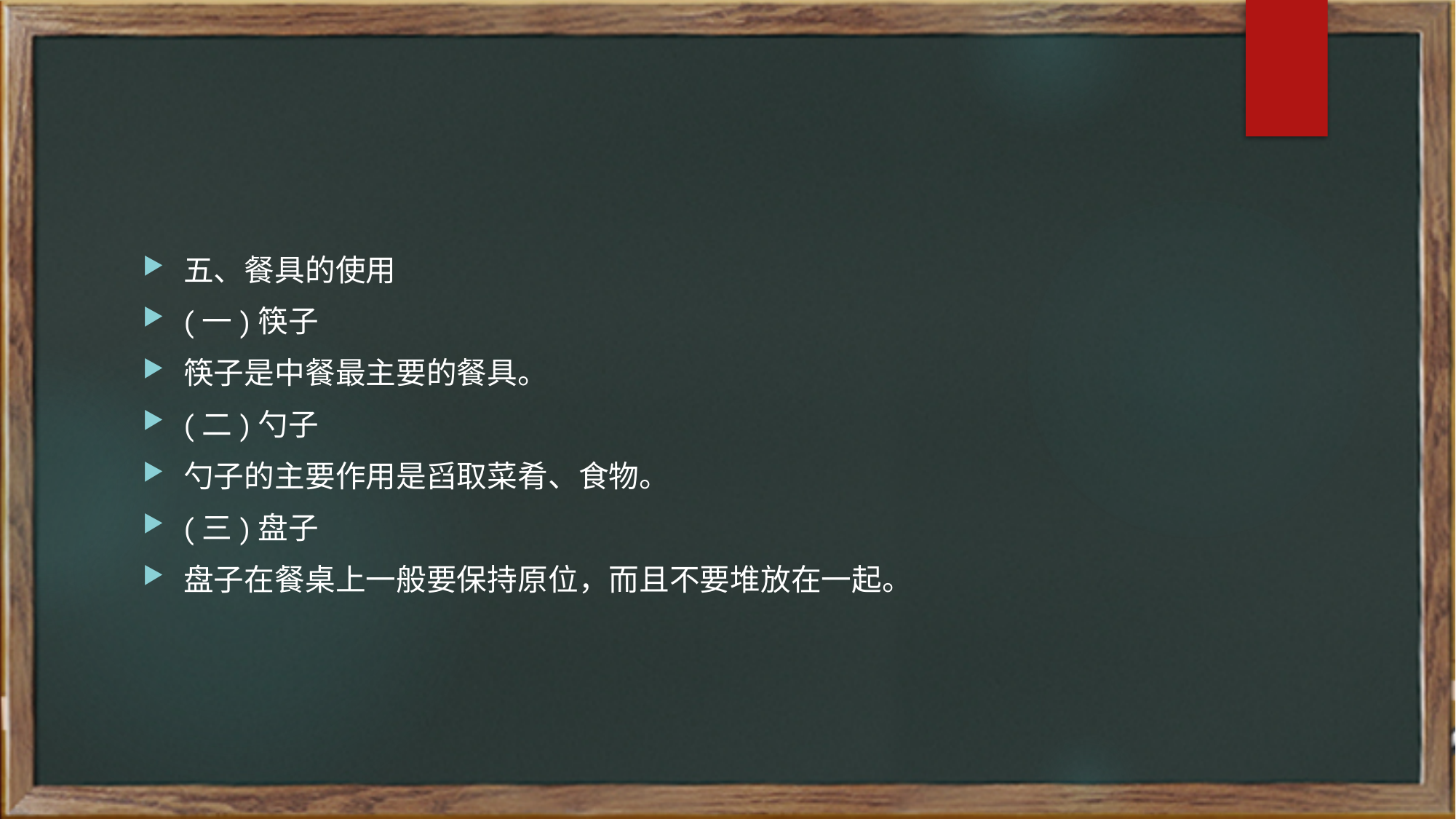

五、餐具的使用
(一)筷子
筷子是中餐最主要的餐具。
(二)勺子
勺子的主要作用是舀取菜肴、食物。
(三)盘子
盘子在餐桌上一般要保持原位，而且不要堆放在一起。